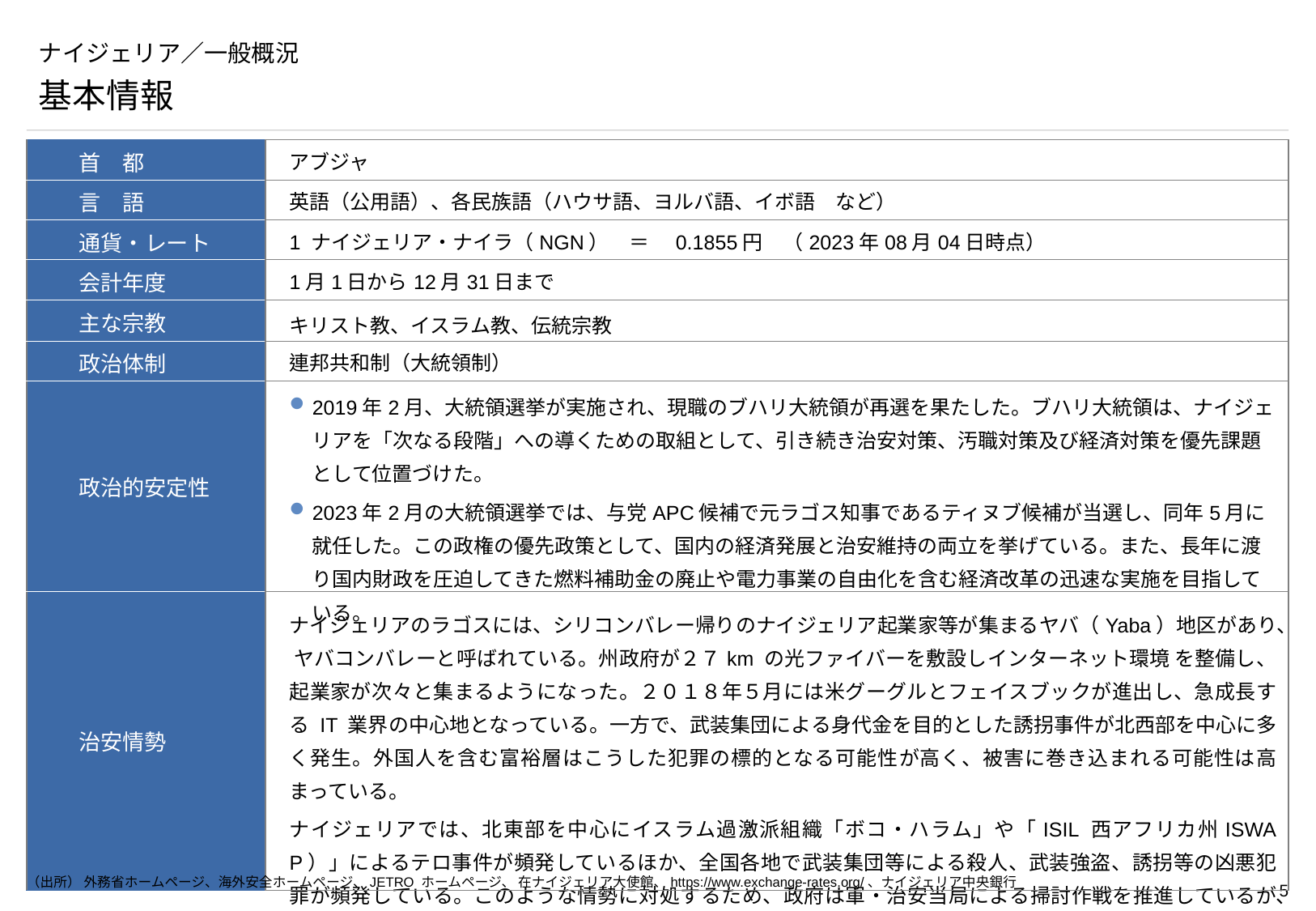

# ナイジェリア／一般概況
基本情報
| 首　都 | アブジャ |
| --- | --- |
| 言　語 | 英語（公用語）、各民族語（ハウサ語、ヨルバ語、イボ語　など） |
| 通貨・レート | 1 ナイジェリア・ナイラ（NGN）　＝　0.1855円　（2023年08月04日時点） |
| 会計年度 | 1月1日から12月31日まで |
| 主な宗教 | キリスト教、イスラム教、伝統宗教 |
| 政治体制 | 連邦共和制（大統領制） |
| 政治的安定性 | 2019年2月、大統領選挙が実施され、現職のブハリ大統領が再選を果たした。ブハリ大統領は、ナイジェリアを「次なる段階」への導くための取組として、引き続き治安対策、汚職対策及び経済対策を優先課題として位置づけた。 2023年2月の大統領選挙では、与党APC候補で元ラゴス知事であるティヌブ候補が当選し、同年5月に就任した。この政権の優先政策として、国内の経済発展と治安維持の両立を挙げている。また、長年に渡り国内財政を圧迫してきた燃料補助金の廃止や電力事業の自由化を含む経済改革の迅速な実施を目指している。 |
| 治安情勢 | ナイジェリアのラゴスには、シリコンバレー帰りのナイジェリア起業家等が集まるヤバ（Yaba）地区があり、 ヤバコンバレーと呼ばれている。州政府が２７km の光ファイバーを敷設しインターネット環境 を整備し、起業家が次々と集まるようになった。２０１８年５月には米グーグルとフェイスブックが進出し、急成長する IT 業界の中心地となっている。一方で、武装集団による身代金を目的とした誘拐事件が北西部を中心に多く発生。外国人を含む富裕層はこうした犯罪の標的となる可能性が高く、被害に巻き込まれる可能性は高まっている。 ナイジェリアでは、北東部を中心にイスラム過激派組織「ボコ・ハラム」や「ISIL 西アフリカ州ISWAP）」によるテロ事件が頻発しているほか、全国各地で武装集団等による殺人、武装強盗、誘拐等の凶悪犯罪が頻発している。このような情勢に対処するため、政府は軍・治安当局による掃討作戦を推進しているが、テロリストや武装集団らはこれを避けるべく国内各地や周辺地域に拡散、潜伏する動向が認められている。 |
（出所） 外務省ホームページ、海外安全ホームページ、JETRO ホームページ、 在ナイジェリア大使館、https://www.exchange-rates.org/、ナイジェリア中央銀行